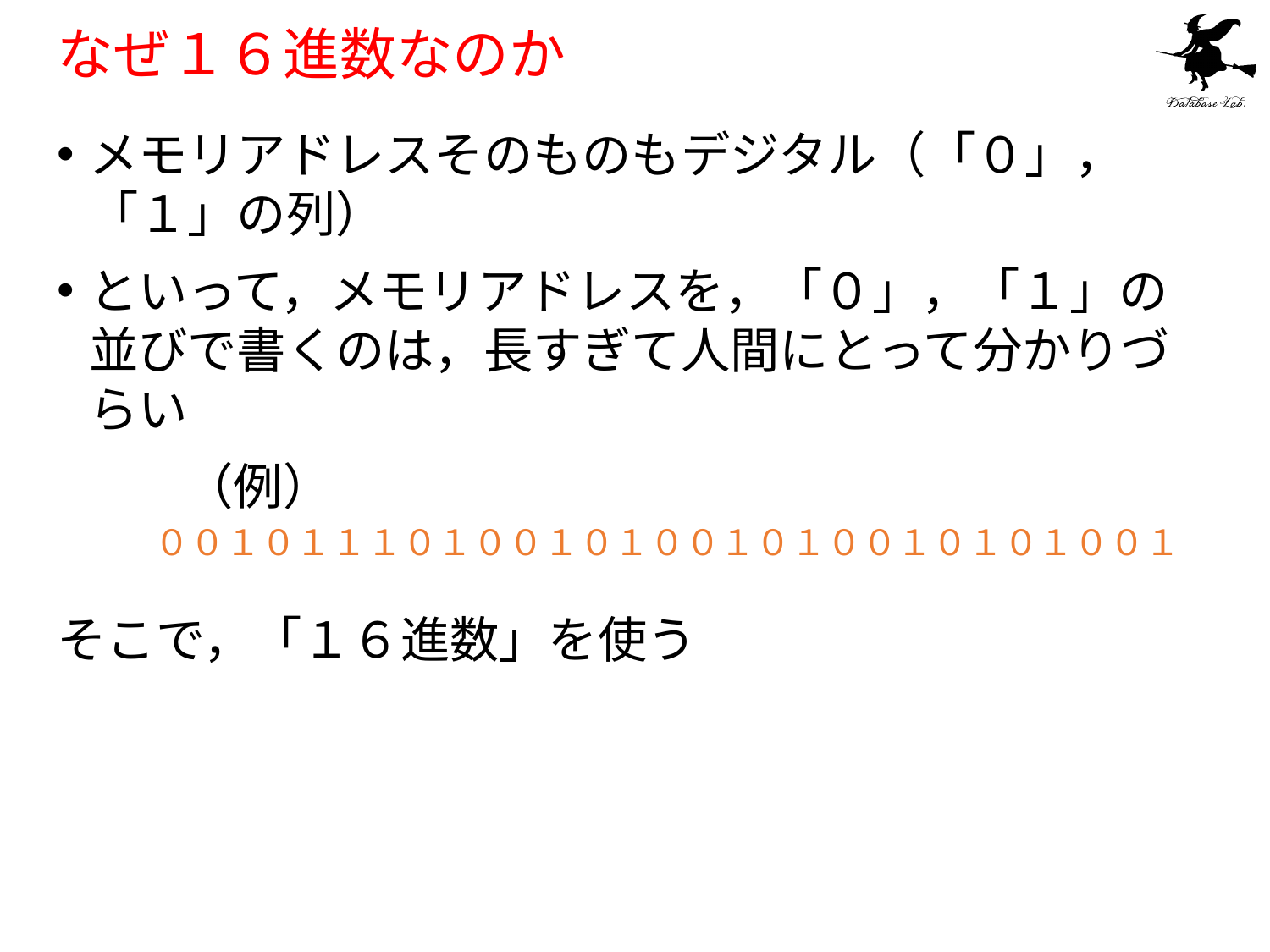

# なぜ１６進数なのか
メモリアドレスそのものもデジタル（「０」，「１」の列）
といって，メモリアドレスを，「０」，「１」の並びで書くのは，長すぎて人間にとって分かりづらい
	（例）

そこで，「１６進数」を使う
００１０１１１０１００１０１００１０１００１０１０１００１